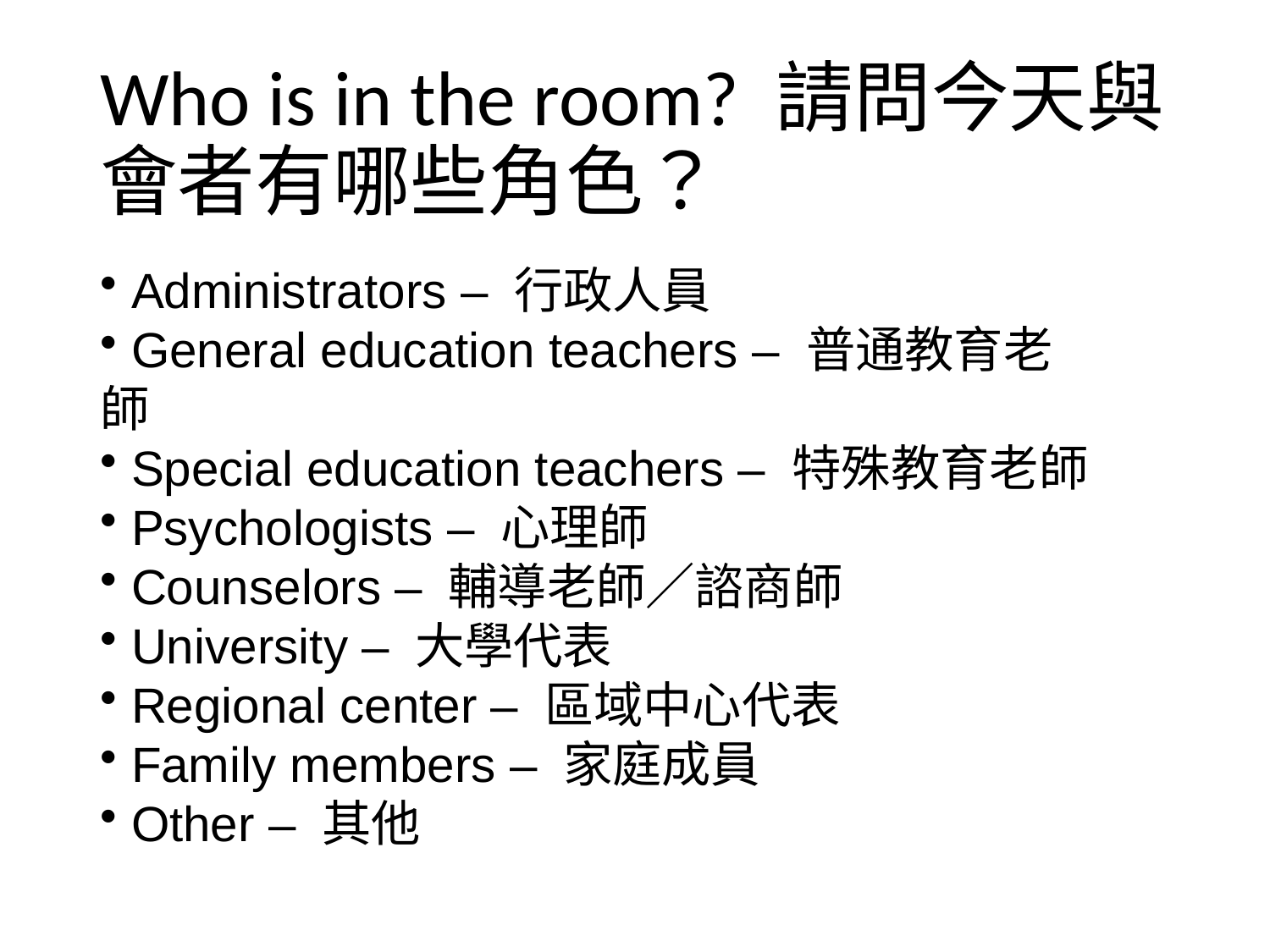

# Who is in the room? 請問今天與會者有哪些角色？
 Administrators – 行政人員
 General education teachers – 普通教育老師
 Special education teachers – 特殊教育老師
 Psychologists – 心理師
 Counselors – 輔導老師／諮商師
 University – 大學代表
 Regional center – 區域中心代表
 Family members – 家庭成員
 Other – 其他